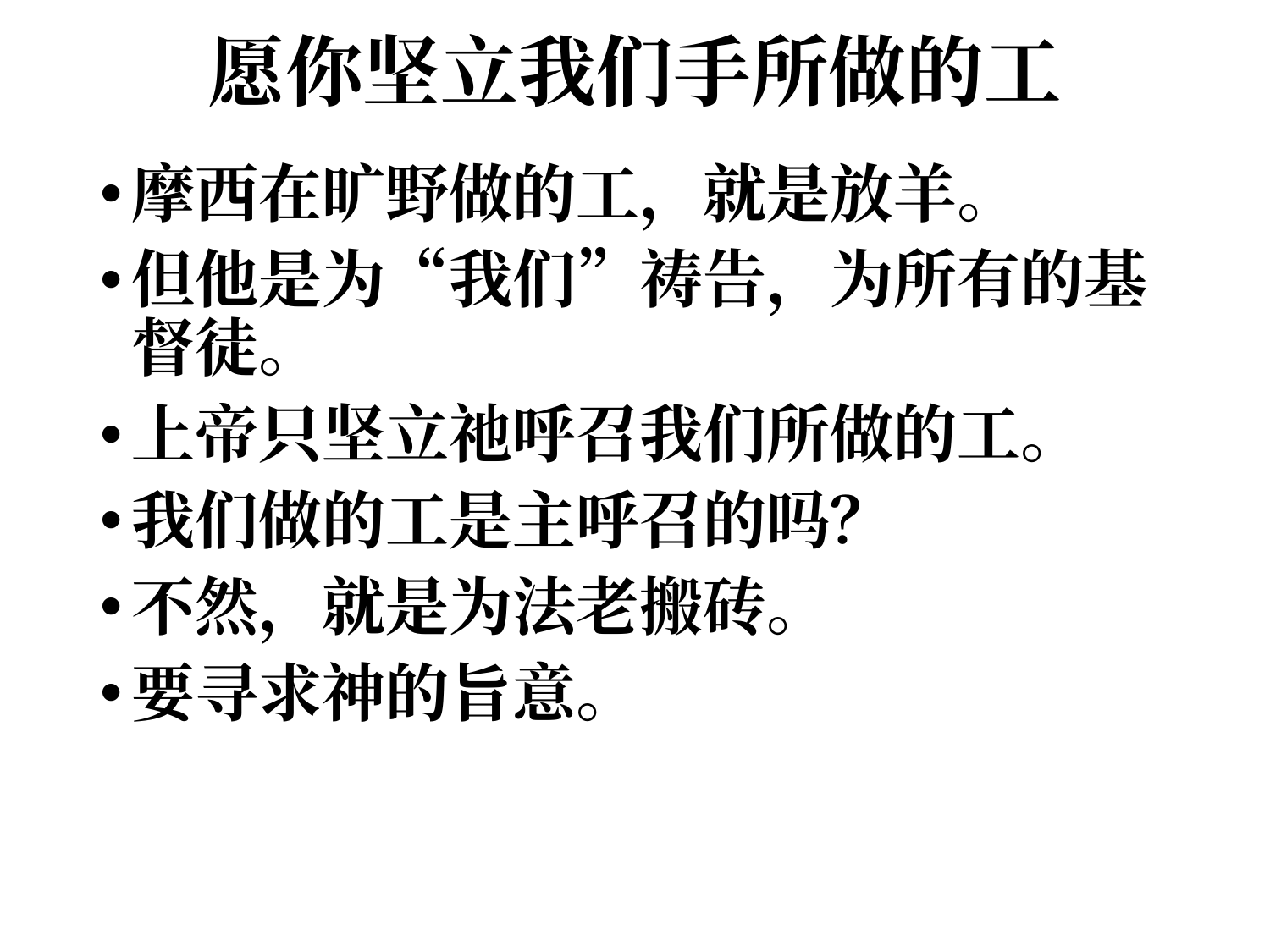

# 愿你坚立我们手所做的工
摩西在旷野做的工，就是放羊。
但他是为“我们”祷告，为所有的基督徒。
上帝只坚立祂呼召我们所做的工。
我们做的工是主呼召的吗？
不然，就是为法老搬砖。
要寻求神的旨意。